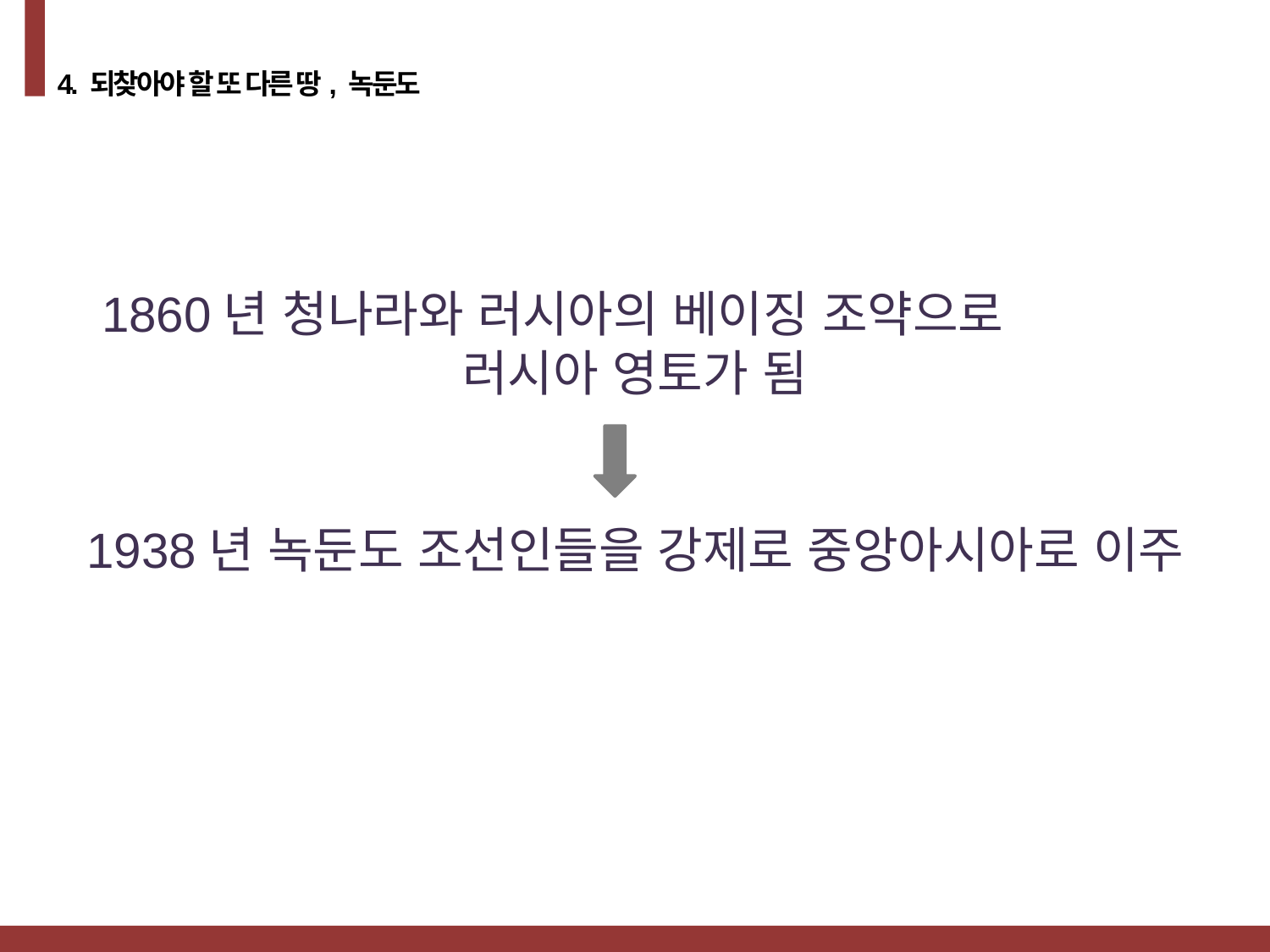

4. 되찾아야 할 또 다른 땅, 녹둔도
1860년 청나라와 러시아의 베이징 조약으로             러시아 영토가 됨

1938년 녹둔도 조선인들을 강제로 중앙아시아로 이주